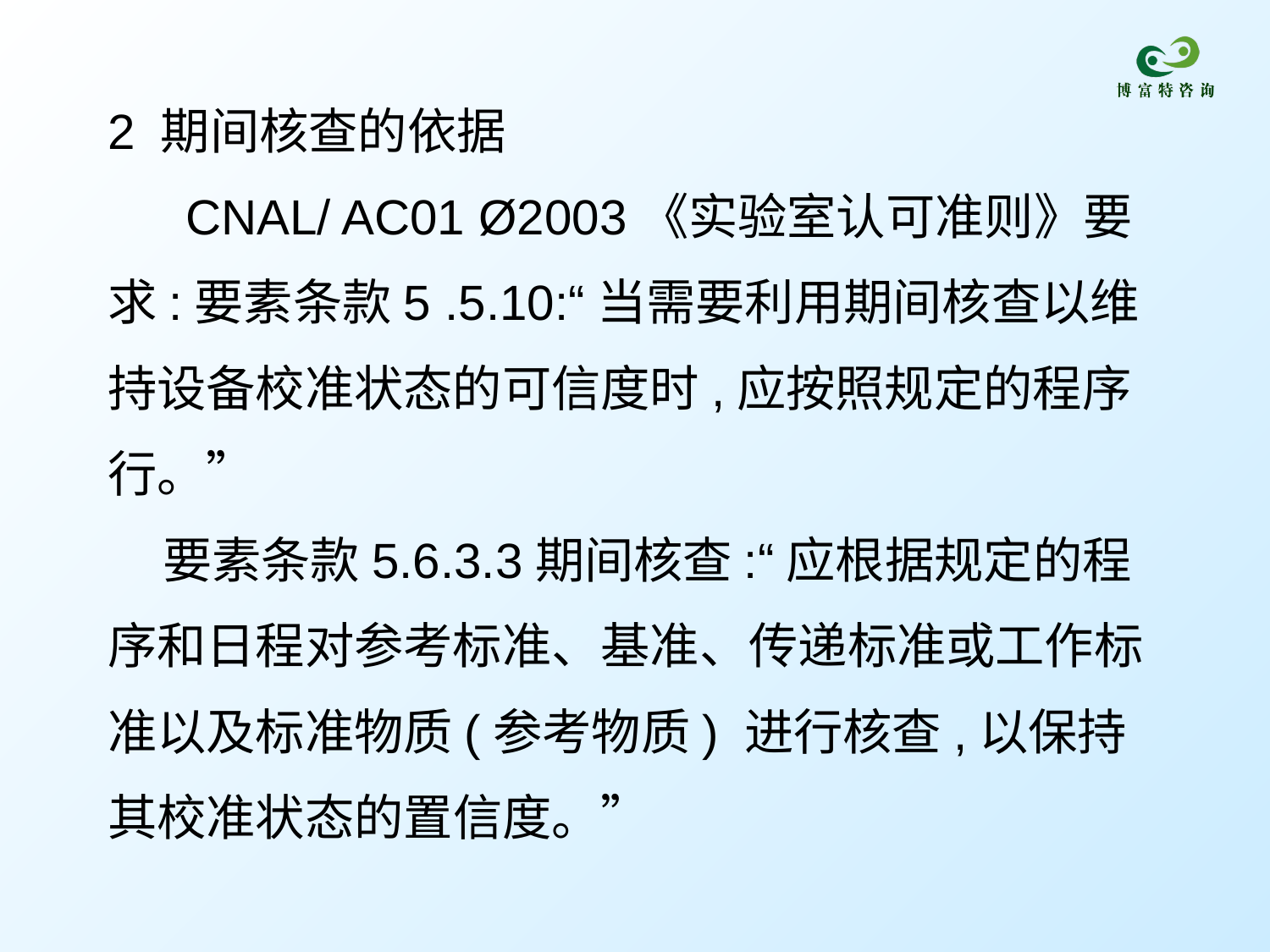

2 期间核查的依据
      CNAL/ AC01 Ø2003《实验室认可准则》要求:要素条款5 .5.10:“当需要利用期间核查以维持设备校准状态的可信度时,应按照规定的程序行。”
     要素条款5.6.3.3期间核查:“应根据规定的程序和日程对参考标准、基准、传递标准或工作标准以及标准物质(参考物质) 进行核查,以保持其校准状态的置信度。”